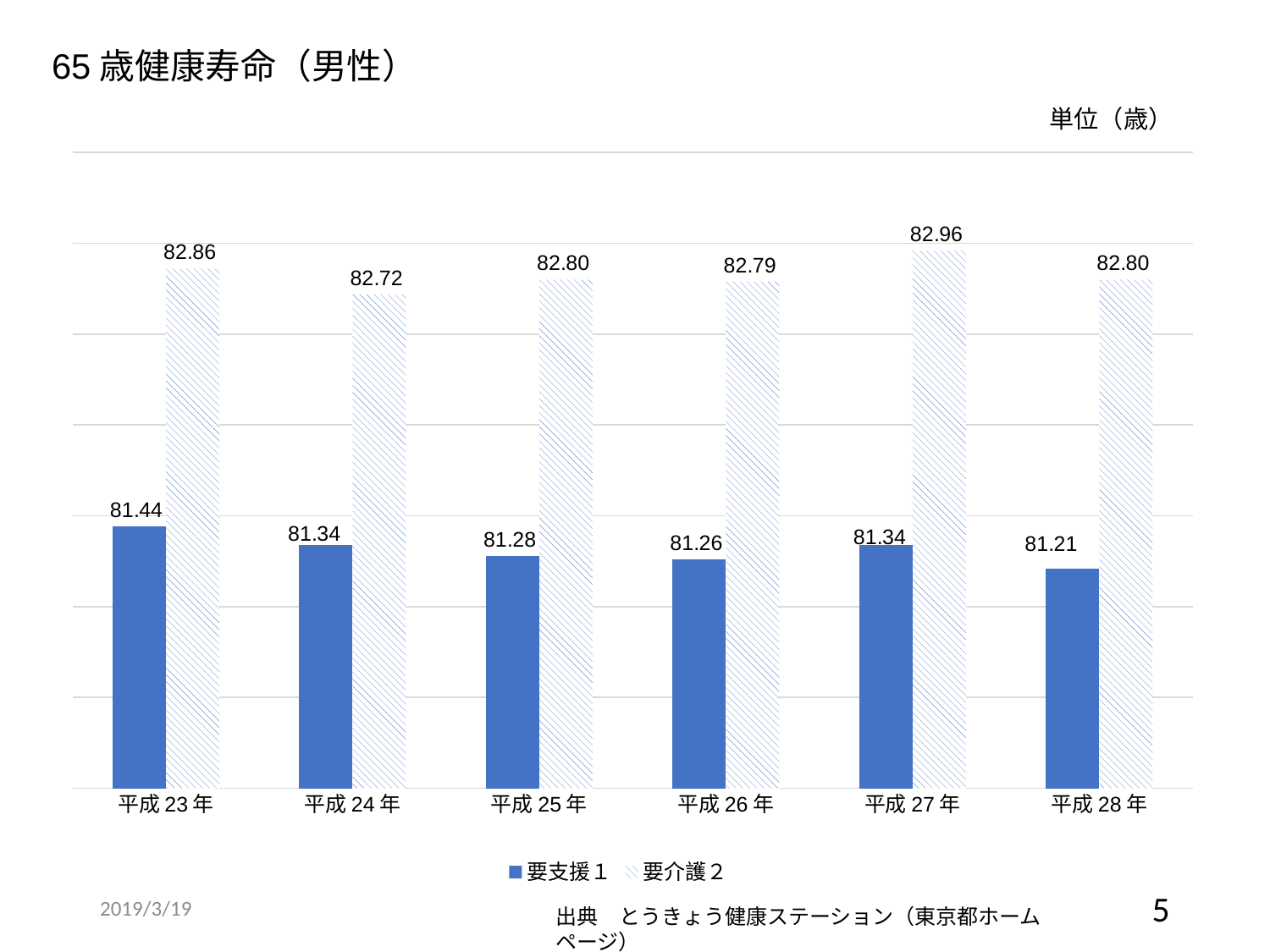

65歳健康寿命（男性）
単位（歳）

### Chart

| Category | 要支援１ | 要介護２ |
|---|---|---|
| 平成23年 | 81.44 | 82.86 |
| 平成24年 | 81.34 | 82.72 |
| 平成25年 | 81.28 | 82.8 |
| 平成26年 | 81.26 | 82.79 |
| 平成27年 | 81.34 | 82.96 |
| 平成28年 | 81.21 | 82.8 |
2019/3/19
5
出典　とうきょう健康ステーション（東京都ホームページ）